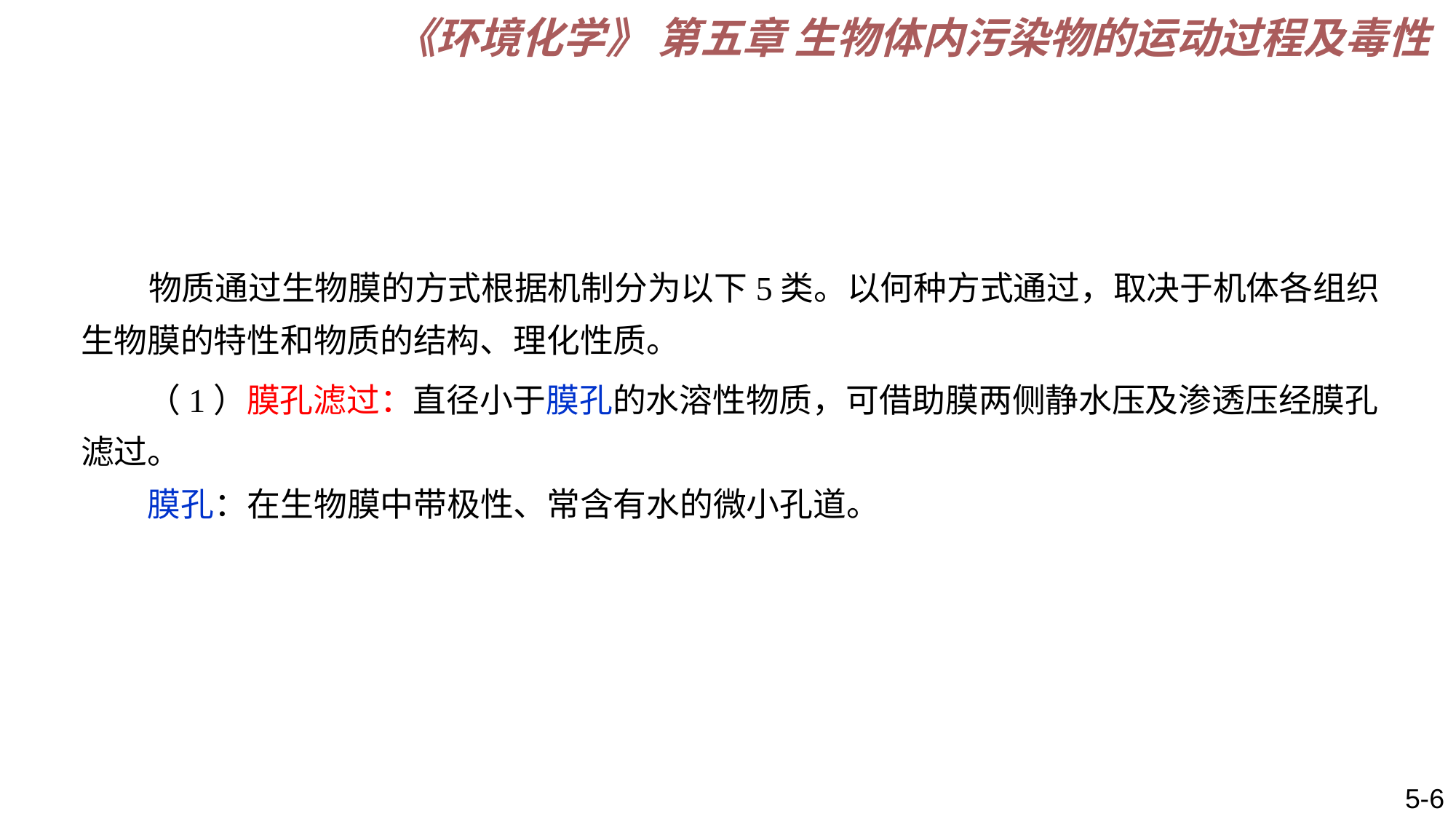

《环境化学》 第五章 生物体内污染物的运动过程及毒性
        物质通过生物膜的方式根据机制分为以下5类。以何种方式通过，取决于机体各组织生物膜的特性和物质的结构、理化性质。
　　（1）膜孔滤过：直径小于膜孔的水溶性物质，可借助膜两侧静水压及渗透压经膜孔滤过。
　　膜孔：在生物膜中带极性、常含有水的微小孔道。
5-6